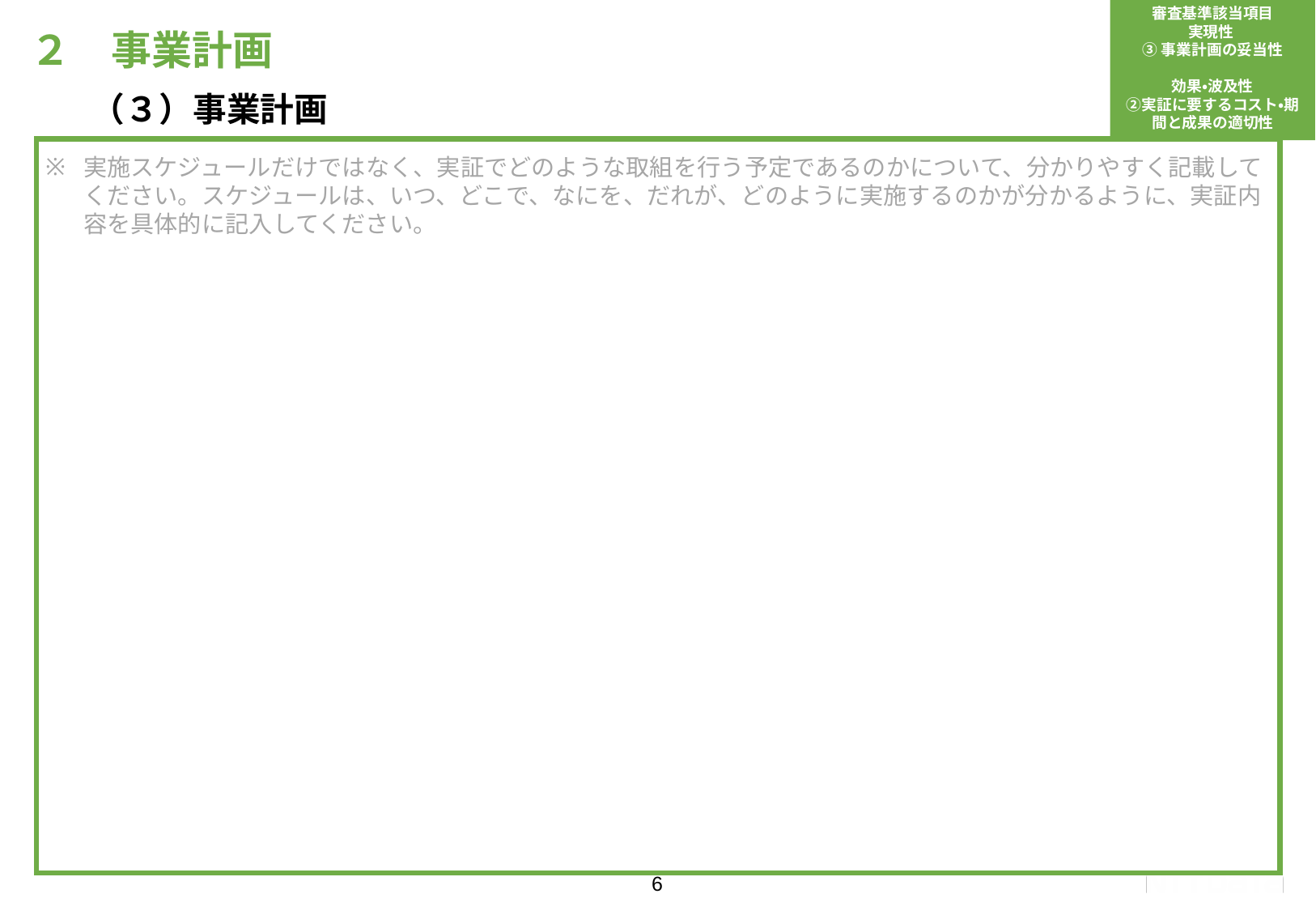

# ２　事業計画
審査基準該当項目
実現性
③事業計画の妥当性
効果・波及性
②実証に要するコスト・期間と成果の適切性
（３）事業計画

実施スケジュールだけではなく、実証でどのような取組を行う予定であるのかについて、分かりやすく記載してください。スケジュールは、いつ、どこで、なにを、だれが、どのように実施するのかが分かるように、実証内容を具体的に記入してください。